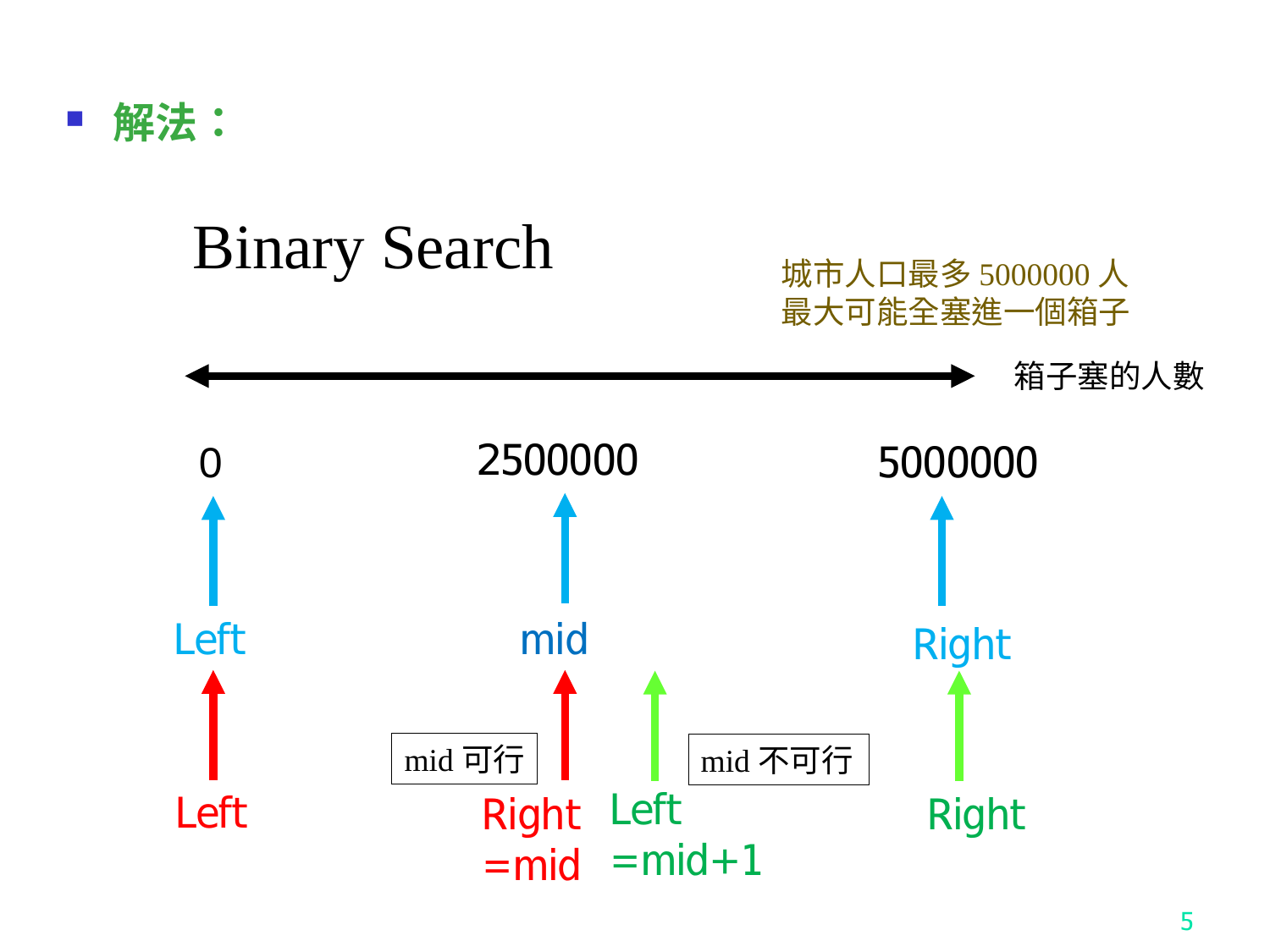

解法：

	Binary Search

城市人口最多5000000人
最大可能全塞進一個箱子
箱子塞的人數
2500000
0
5000000
mid
Left
Right
mid可行
mid不可行
Left
=mid+1
Left
Right
=mid
Right
5